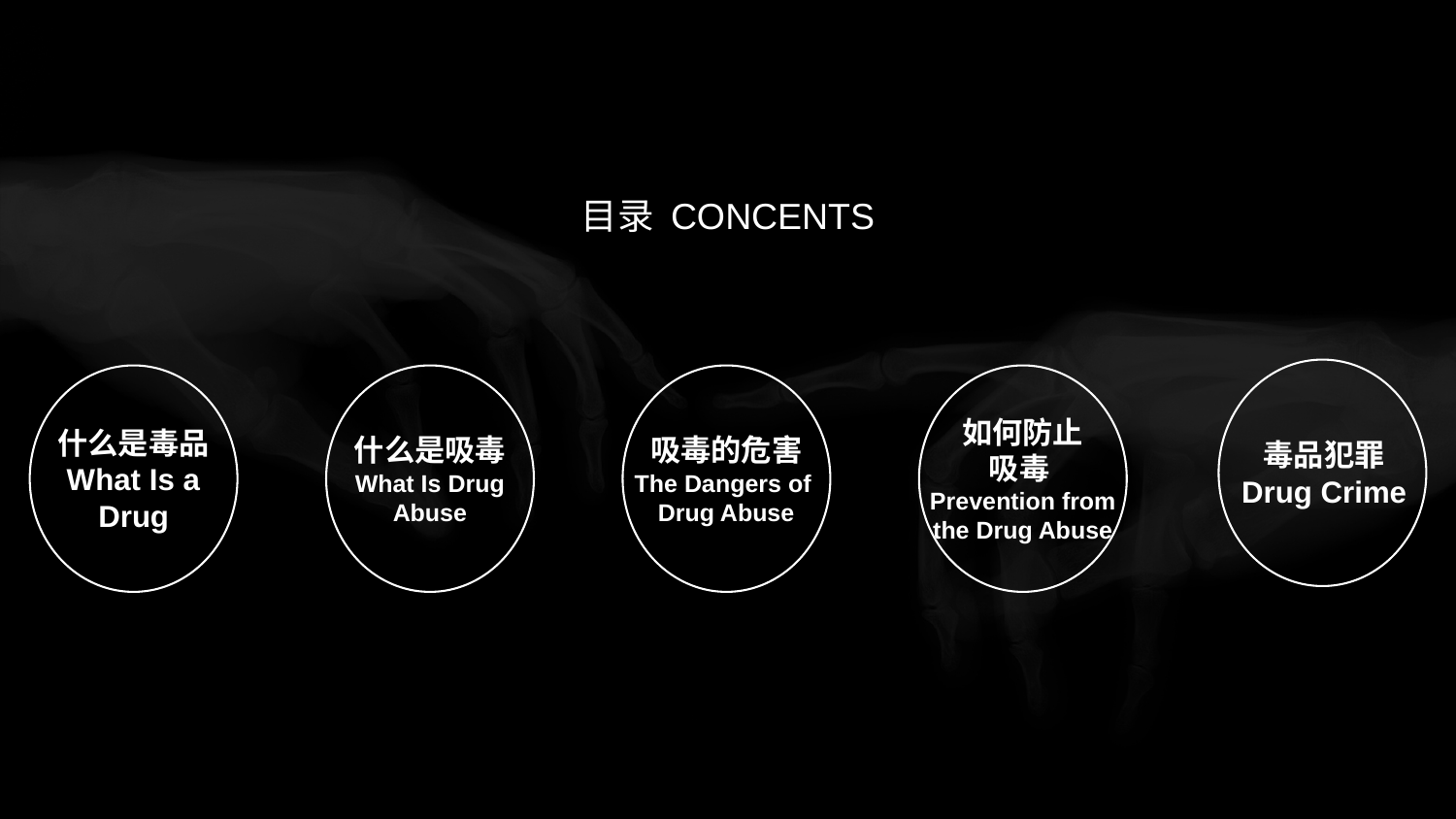

目录 CONCENTS

毒品犯罪
Drug Crime

什么是毒品
What Is a Drug

什么是吸毒
What Is Drug Abuse

吸毒的危害
The Dangers of  Drug Abuse

如何防止
吸毒Prevention from the Drug Abuse